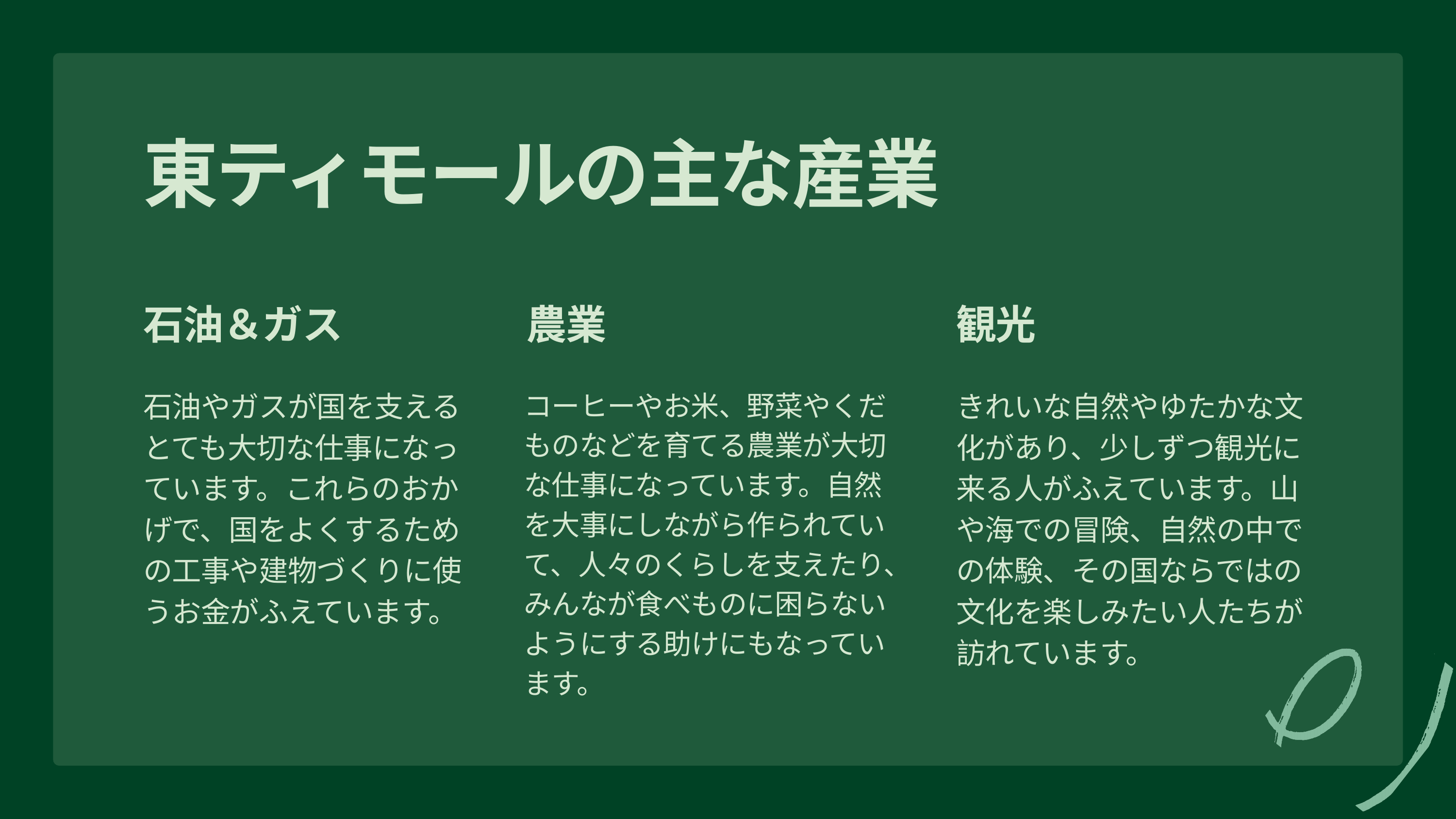

東ティモールの主な産業

石油＆ガス
石油やガスが国を支えるとても大切な仕事になっています。これらのおかげで、国をよくするための工事や建物づくりに使うお金がふえています。
農業
コーヒーやお米、野菜やくだものなどを育てる農業が大切な仕事になっています。自然を大事にしながら作られていて、人々のくらしを支えたり、みんなが食べものに困らないようにする助けにもなっています。
観光
きれいな自然やゆたかな文化があり、少しずつ観光に来る人がふえています。山や海での冒険、自然の中での体験、その国ならではの文化を楽しみたい人たちが訪れています。